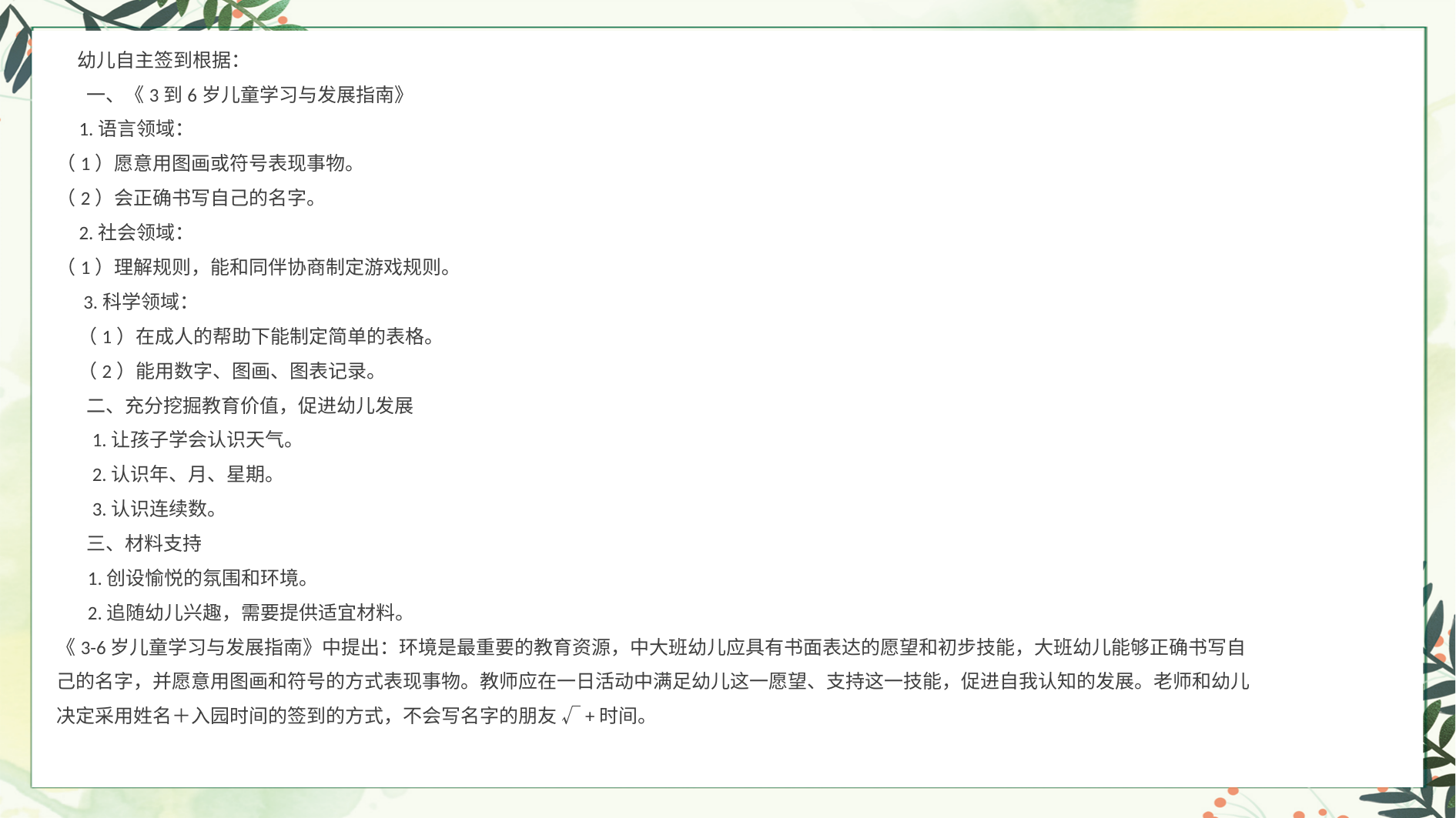

幼儿自主签到根据：
      一、《3到6岁儿童学习与发展指南》
     1.语言领域：
（1）愿意用图画或符号表现事物。
（2）会正确书写自己的名字。
     2.社会领域：
（1）理解规则，能和同伴协商制定游戏规则。
      3.科学领域：
    （1）在成人的帮助下能制定简单的表格。
    （2）能用数字、图画、图表记录。
      二、充分挖掘教育价值，促进幼儿发展
        1.让孩子学会认识天气。
        2.认识年、月、星期。
        3.认识连续数。
      三、材料支持
       1.创设愉悦的氛围和环境。
       2.追随幼儿兴趣，需要提供适宜材料。
《3-6岁儿童学习与发展指南》中提出：环境是最重要的教育资源，中大班幼儿应具有书面表达的愿望和初步技能，大班幼儿能够正确书写自己的名字，并愿意用图画和符号的方式表现事物。教师应在一日活动中满足幼儿这一愿望、支持这一技能，促进自我认知的发展。老师和幼儿决定采用姓名＋入园时间的签到的方式，不会写名字的朋友 √+时间。